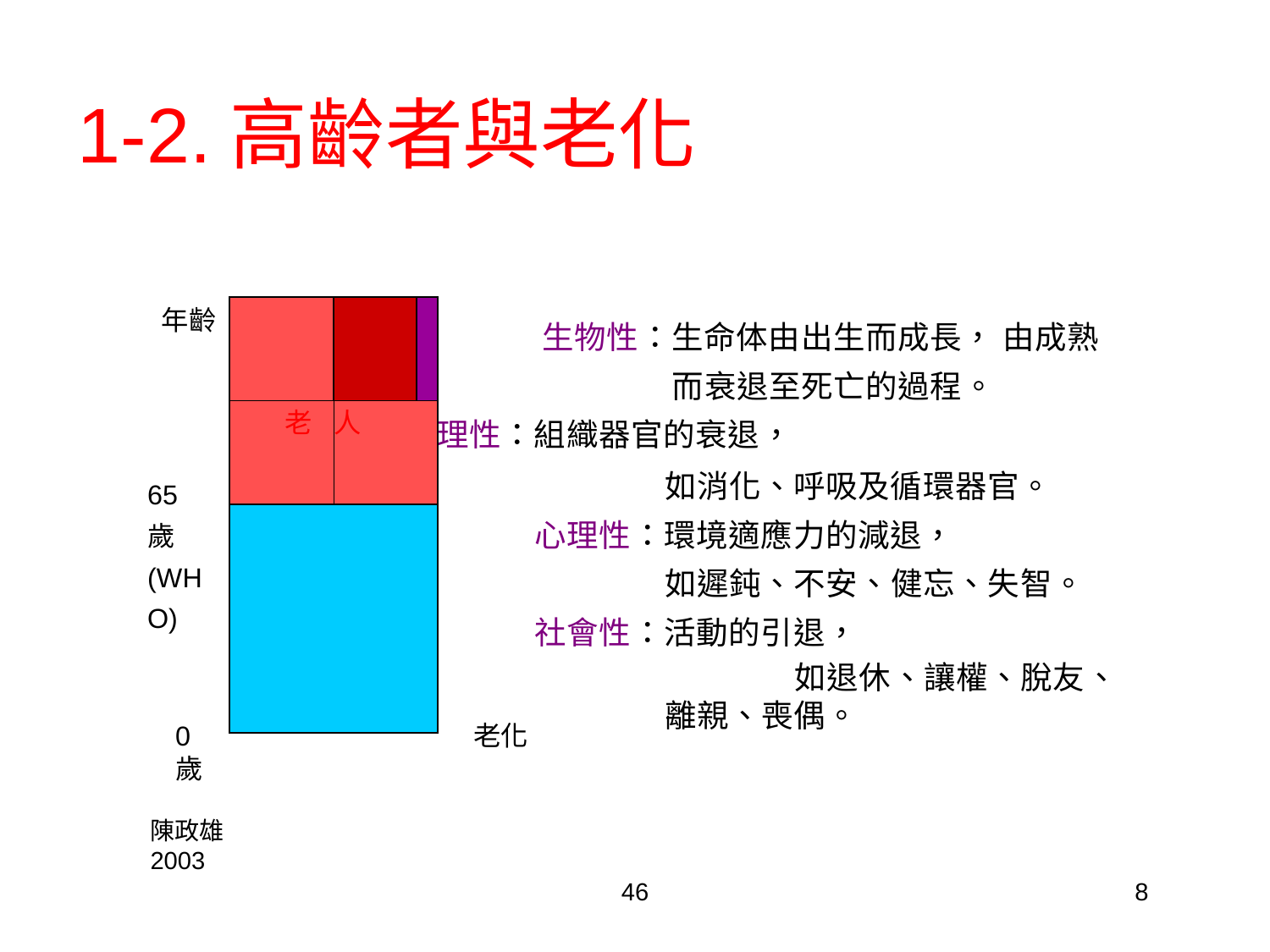

# 1-2.高齡者與老化
生物性：生命体由出生而成長， 由成熟而衰退至死亡的過程。
生理性：組織器官的衰退，
如消化、呼吸及循環器官。 心理性：環境適應力的減退，
如遲鈍、不安、健忘、失智。 社會性：活動的引退，
如退休、讓權、脫友、離親、喪偶。
|  |  |  |
| --- | --- | --- |
| 老 | 人 |  |
|  |  |  |
年齡
65 歲 (WHO)
0 歲
老化
陳政雄 2003
46
8